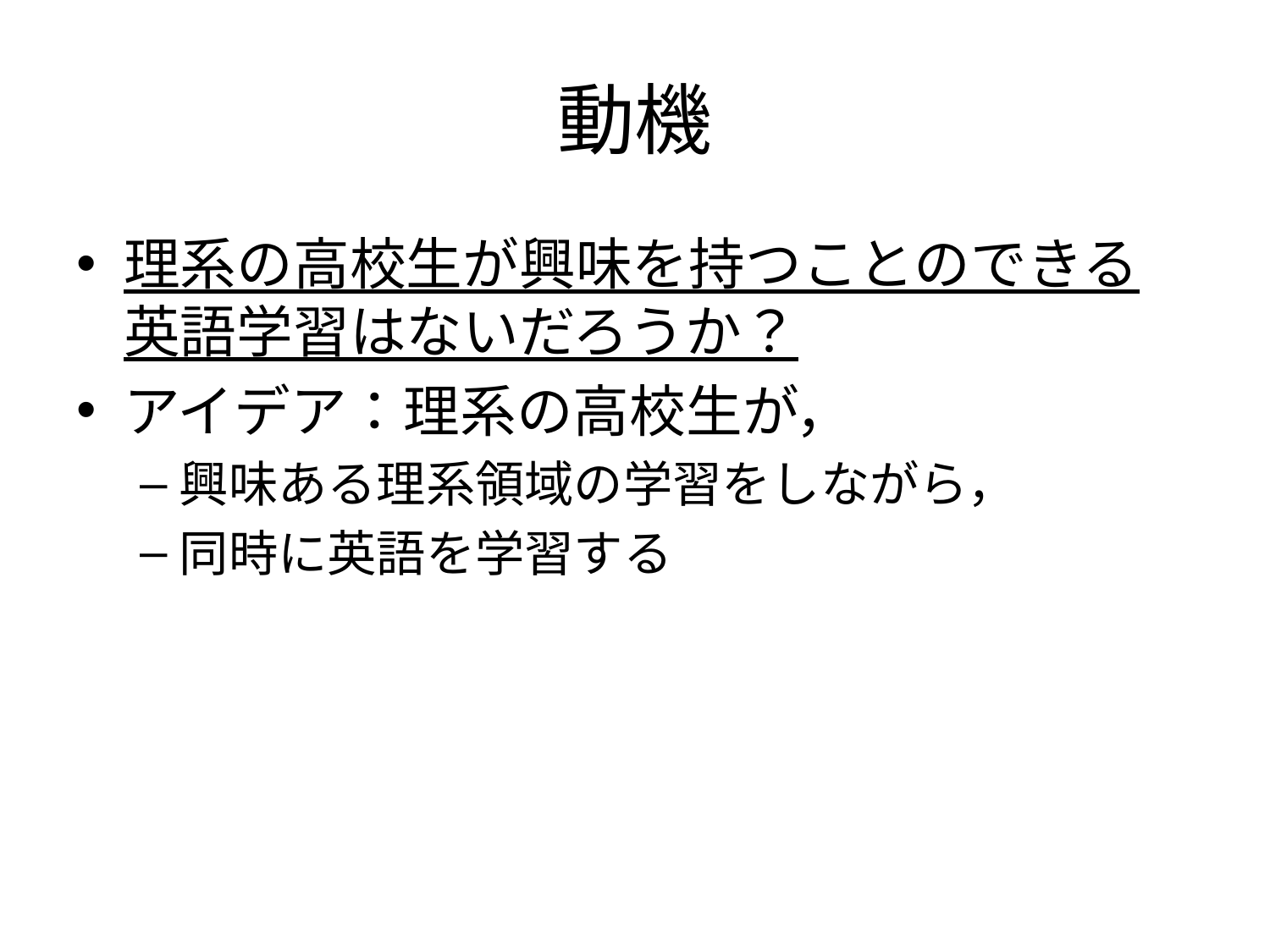

# 動機
理系の高校生が興味を持つことのできる英語学習はないだろうか？
アイデア：理系の高校生が，
興味ある理系領域の学習をしながら，
同時に英語を学習する